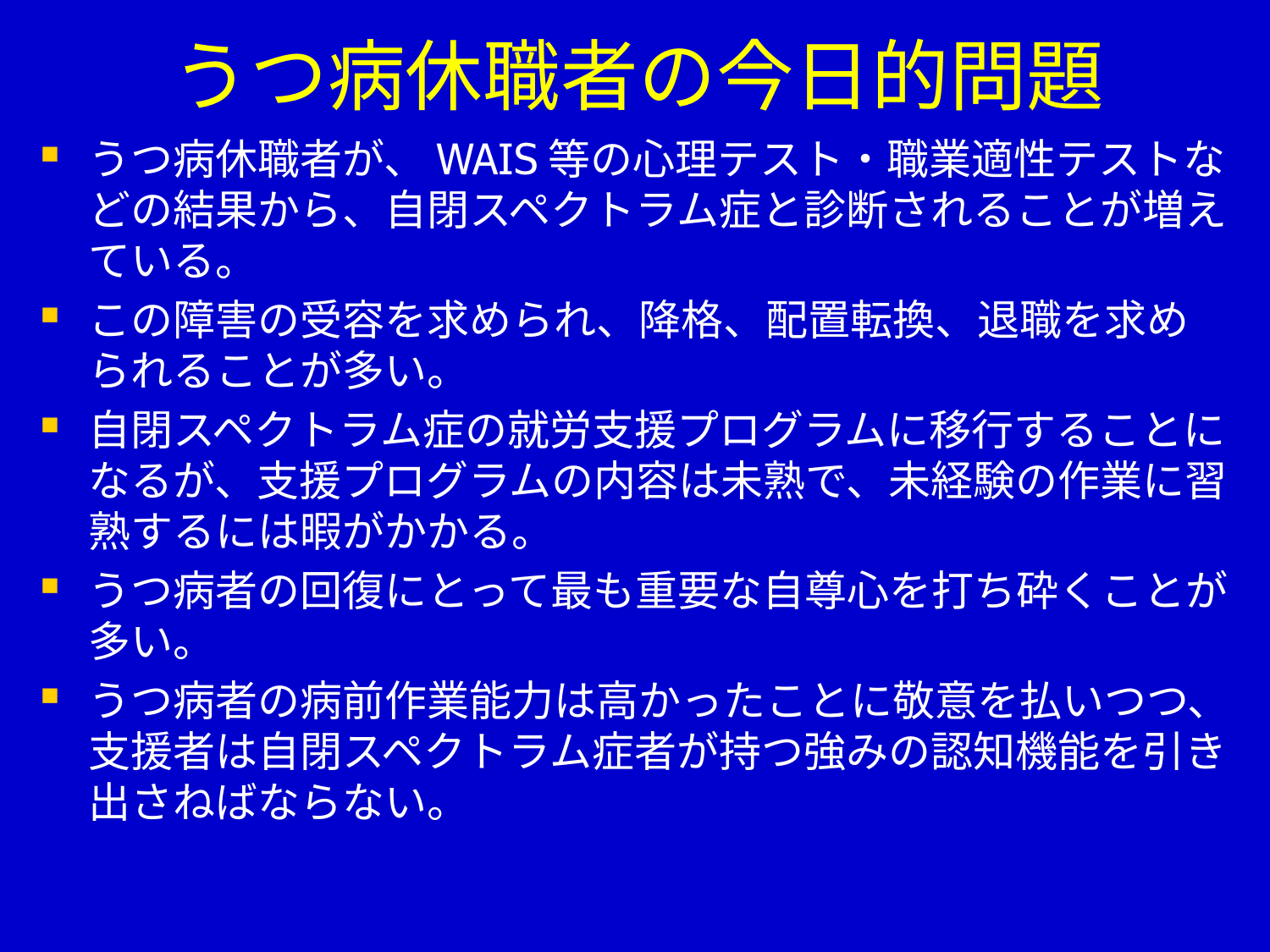

# うつ病休職者の今日的問題
うつ病休職者が、WAIS等の心理テスト・職業適性テストなどの結果から、自閉スペクトラム症と診断されることが増えている。
この障害の受容を求められ、降格、配置転換、退職を求められることが多い。
自閉スペクトラム症の就労支援プログラムに移行することになるが、支援プログラムの内容は未熟で、未経験の作業に習熟するには暇がかかる。
うつ病者の回復にとって最も重要な自尊心を打ち砕くことが多い。
うつ病者の病前作業能力は高かったことに敬意を払いつつ、支援者は自閉スペクトラム症者が持つ強みの認知機能を引き出さねばならない。